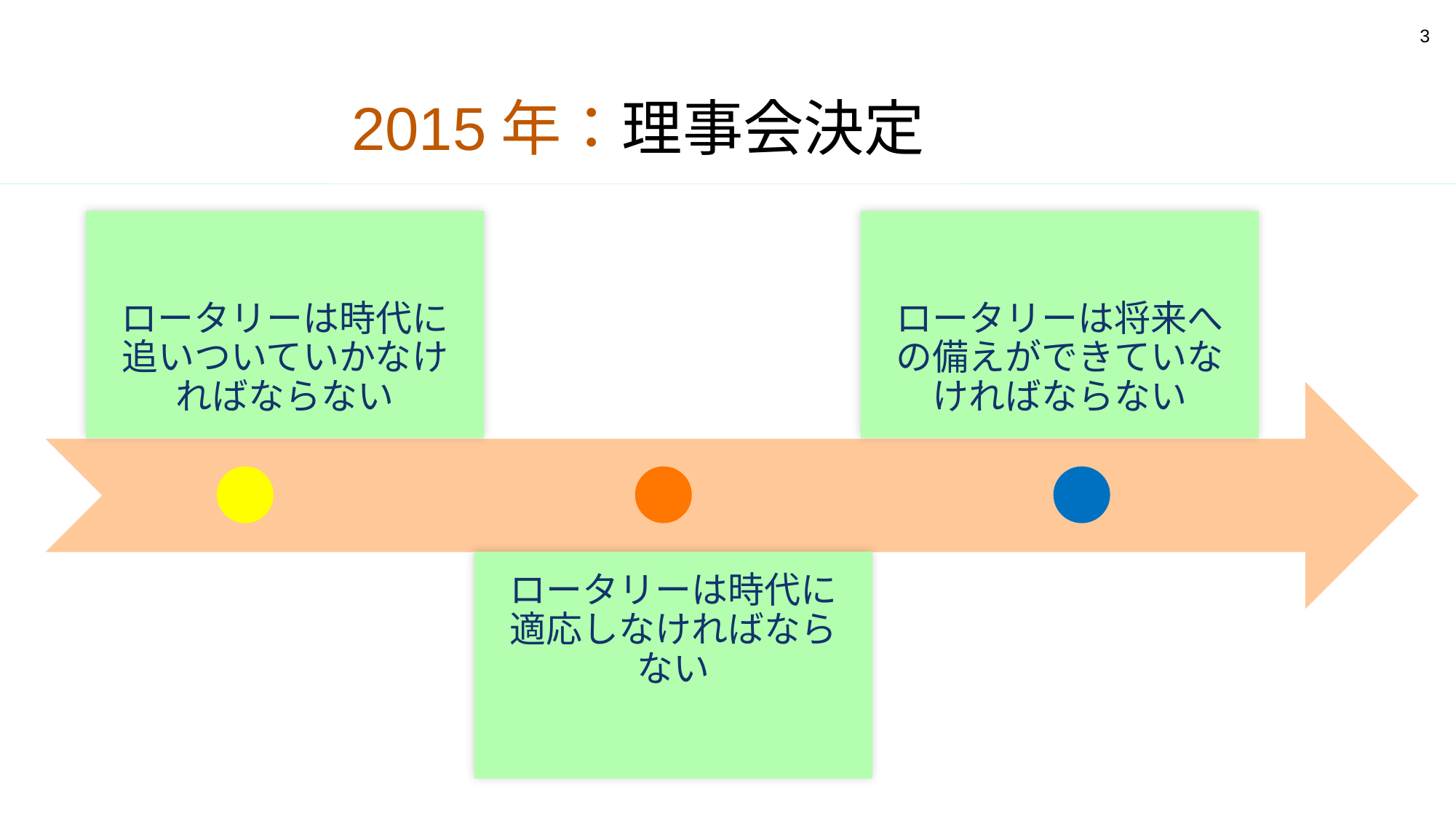

# 国際ロータリー（R I） の動向
3
  2015年：理事会決定
ロータリーは時代に追いついていかなければならない
ロータリーは時代に適応しなければならない
ロータリーは将来への備えができていなければならない